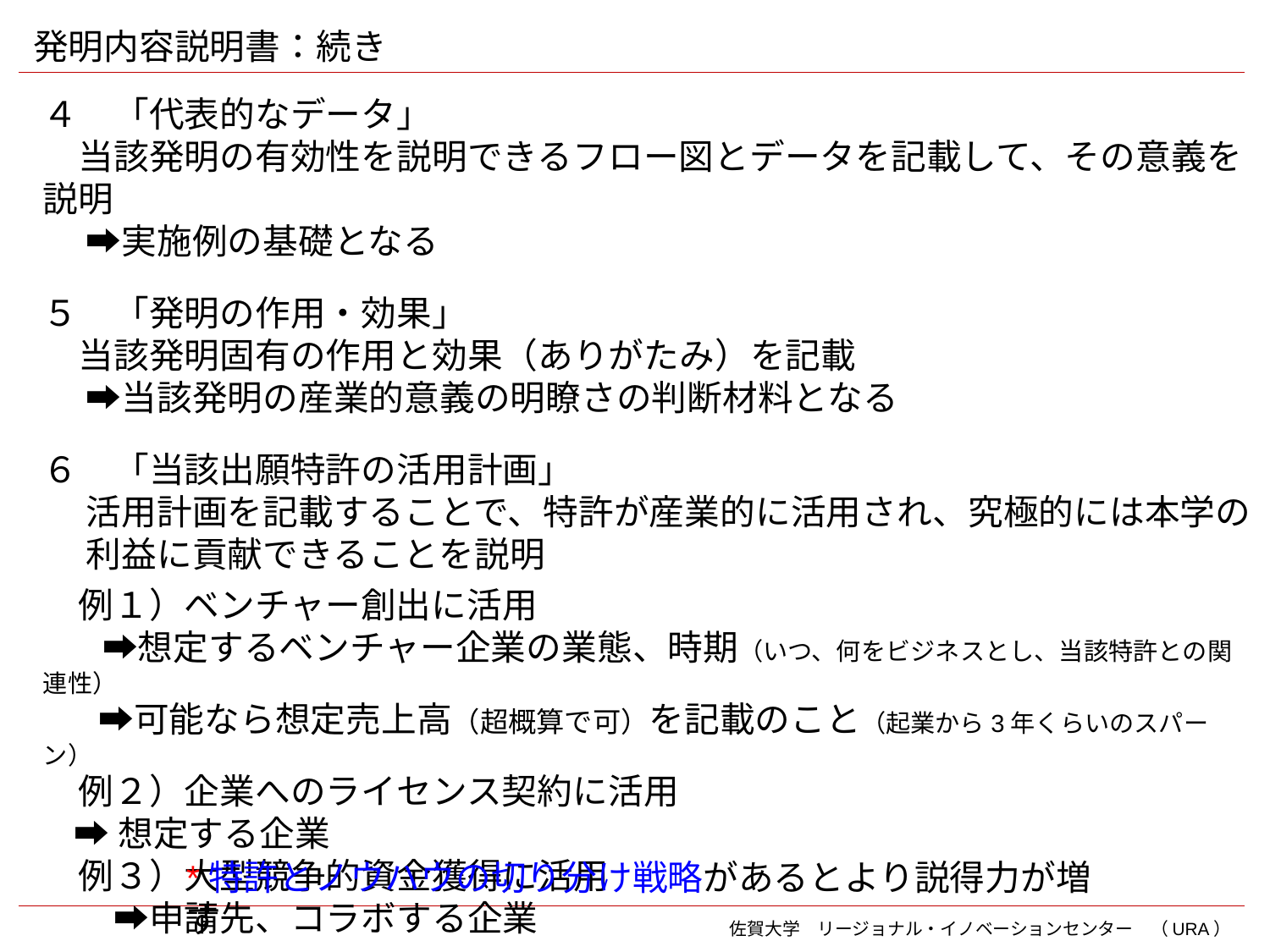

発明内容説明書：続き
４　「代表的なデータ」
　当該発明の有効性を説明できるフロー図とデータを記載して、その意義を説明
　 ➡実施例の基礎となる

５　「発明の作用・効果」
　当該発明固有の作用と効果（ありがたみ）を記載
　 ➡当該発明の産業的意義の明瞭さの判断材料となる

６　「当該出願特許の活用計画」
　 活用計画を記載することで、特許が産業的に活用され、究極的には本学の
　 利益に貢献できることを説明

　例１）ベンチャー創出に活用
  　➡想定するベンチャー企業の業態、時期（いつ、何をビジネスとし、当該特許との関連性）
  　 ➡可能なら想定売上高（超概算で可）を記載のこと（起業から3年くらいのスパーン）
　例２）企業へのライセンス契約に活用
    ➡想定する企業
　例３）大型競争的資金獲得に活用
　　➡申請先、コラボする企業

*特許とノウハウの切り分け戦略があるとより説得力が増す
　佐賀大学　リージョナル・イノベーションセンター　（URA）